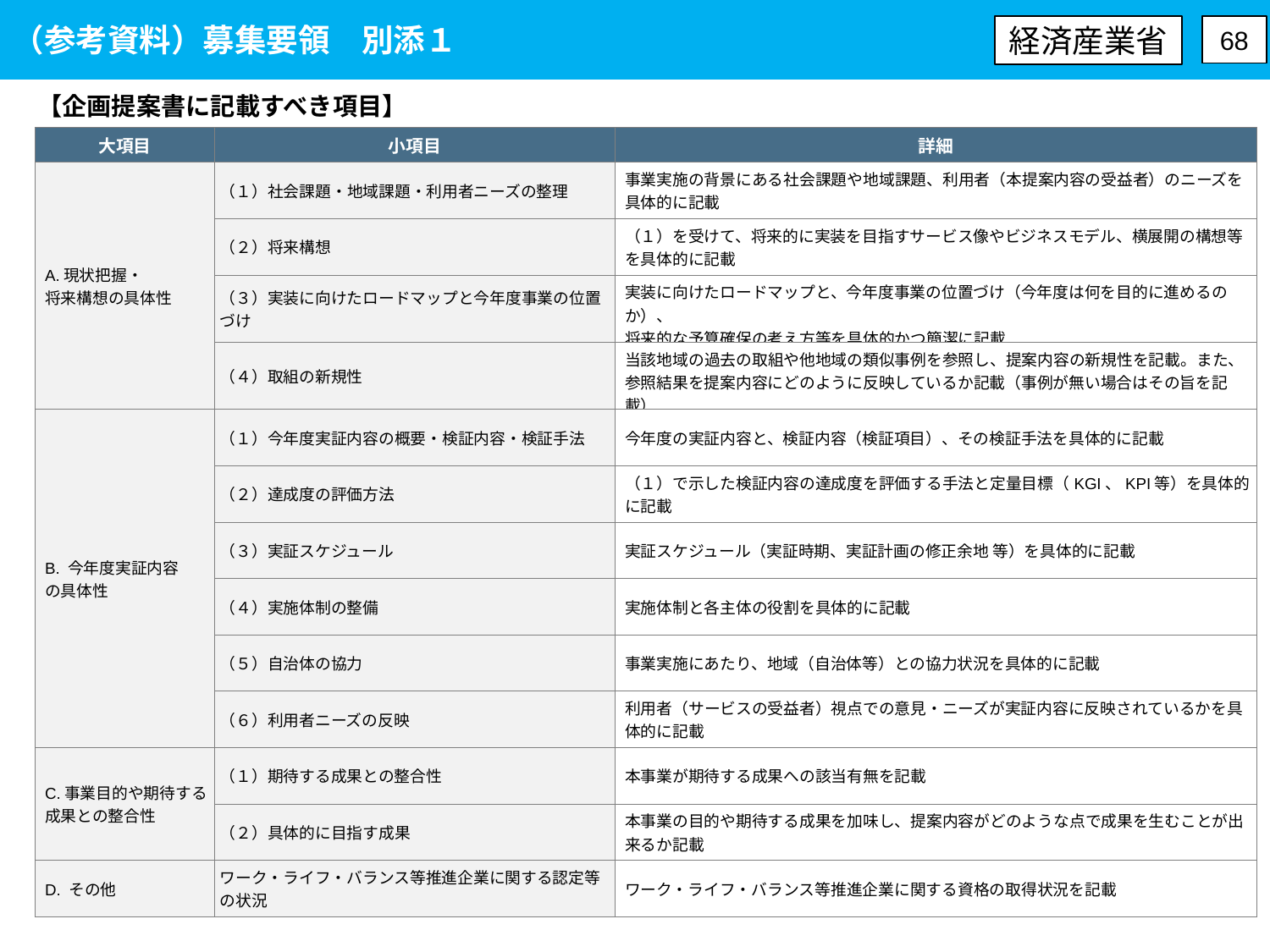

（参考資料）募集要領　別添１
経済産業省
68
【企画提案書に記載すべき項目】
| 大項目 | 小項目 | 詳細 |
| --- | --- | --- |
| A.現状把握・ 将来構想の具体性 | （１）社会課題・地域課題・利用者ニーズの整理 | 事業実施の背景にある社会課題や地域課題、利用者（本提案内容の受益者）のニーズを具体的に記載 |
|  | （２）将来構想 | （１）を受けて、将来的に実装を目指すサービス像やビジネスモデル、横展開の構想等を具体的に記載 |
|  | （３）実装に向けたロードマップと今年度事業の位置づけ | 実装に向けたロードマップと、今年度事業の位置づけ（今年度は何を目的に進めるのか）、 将来的な予算確保の考え方等を具体的かつ簡潔に記載 |
|  | （４）取組の新規性 | 当該地域の過去の取組や他地域の類似事例を参照し、提案内容の新規性を記載。また、参照結果を提案内容にどのように反映しているか記載（事例が無い場合はその旨を記載） |
| B. 今年度実証内容 の具体性 | （１）今年度実証内容の概要・検証内容・検証手法 | 今年度の実証内容と、検証内容（検証項目）、その検証手法を具体的に記載 |
|  | （２）達成度の評価方法 | （１）で示した検証内容の達成度を評価する手法と定量目標（KGI、KPI等）を具体的に記載 |
|  | （３）実証スケジュール | 実証スケジュール（実証時期、実証計画の修正余地 等）を具体的に記載 |
|  | （４）実施体制の整備 | 実施体制と各主体の役割を具体的に記載 |
|  | （５）自治体の協力 | 事業実施にあたり、地域（自治体等）との協力状況を具体的に記載 |
|  | （６）利用者ニーズの反映 | 利用者（サービスの受益者）視点での意見・ニーズが実証内容に反映されているかを具体的に記載 |
| C.事業目的や期待する成果との整合性 | （１）期待する成果との整合性 | 本事業が期待する成果への該当有無を記載 |
|  | （２）具体的に目指す成果 | 本事業の目的や期待する成果を加味し、提案内容がどのような点で成果を生むことが出来るか記載 |
| D. その他 | ワーク・ライフ・バランス等推進企業に関する認定等の状況 | ワーク・ライフ・バランス等推進企業に関する資格の取得状況を記載 |